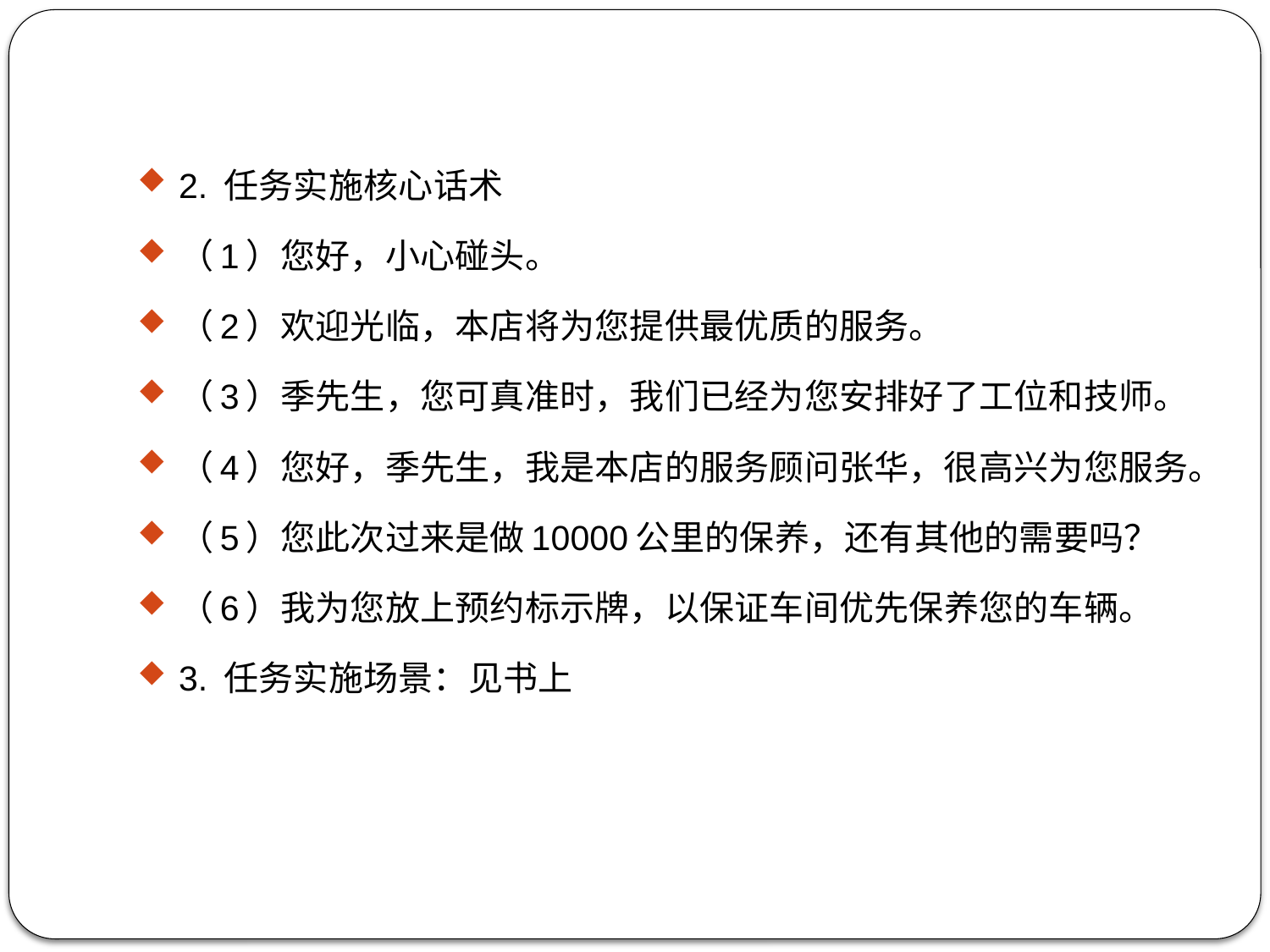

2. 任务实施核心话术
（1）您好，小心碰头。
（2）欢迎光临，本店将为您提供最优质的服务。
（3）季先生，您可真准时，我们已经为您安排好了工位和技师。
（4）您好，季先生，我是本店的服务顾问张华，很高兴为您服务。
（5）您此次过来是做10000公里的保养，还有其他的需要吗？
（6）我为您放上预约标示牌，以保证车间优先保养您的车辆。
3. 任务实施场景：见书上